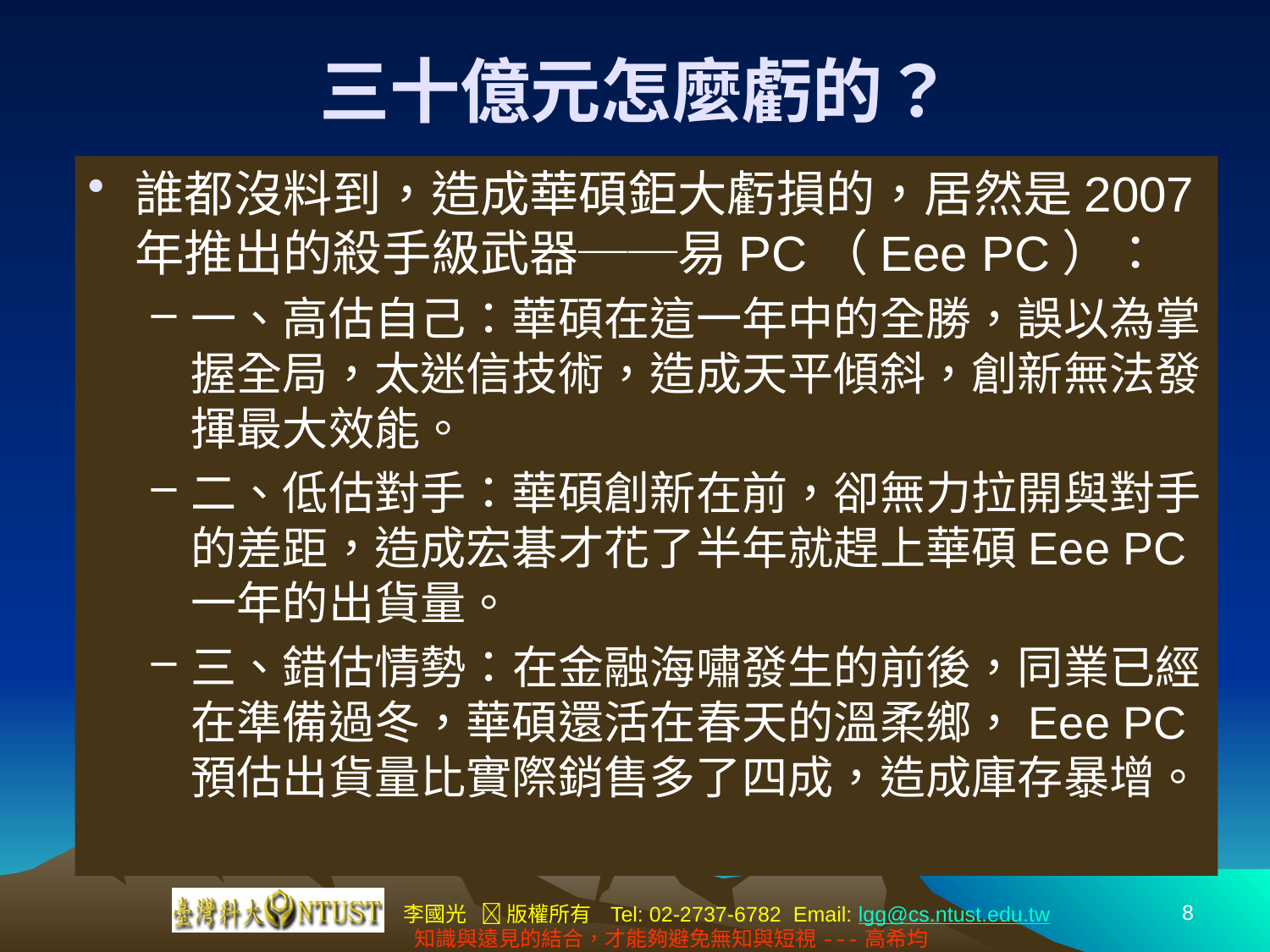

# 三十億元怎麼虧的？
誰都沒料到，造成華碩鉅大虧損的，居然是2007年推出的殺手級武器──易PC（Eee PC）：
一、高估自己：華碩在這一年中的全勝，誤以為掌握全局，太迷信技術，造成天平傾斜，創新無法發揮最大效能。
二、低估對手：華碩創新在前，卻無力拉開與對手的差距，造成宏碁才花了半年就趕上華碩Eee PC一年的出貨量。
三、錯估情勢：在金融海嘯發生的前後，同業已經在準備過冬，華碩還活在春天的溫柔鄉，Eee PC預估出貨量比實際銷售多了四成，造成庫存暴增。
8